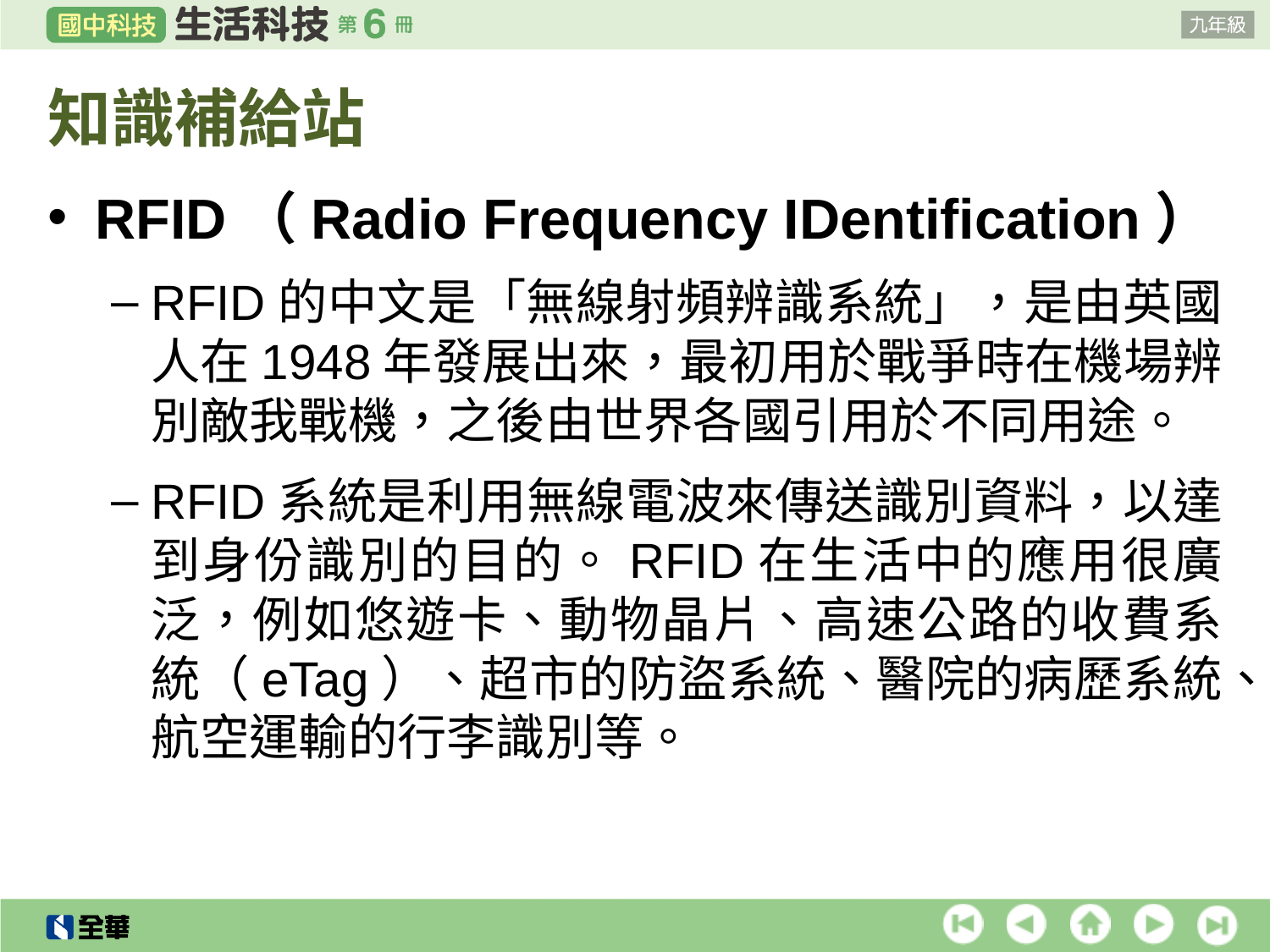

# 知識補給站
RFID（Radio Frequency IDentification）
RFID的中文是「無線射頻辨識系統」，是由英國人在1948年發展出來，最初用於戰爭時在機場辨別敵我戰機，之後由世界各國引用於不同用途。
RFID系統是利用無線電波來傳送識別資料，以達到身份識別的目的。RFID在生活中的應用很廣泛，例如悠遊卡、動物晶片、高速公路的收費系統（eTag）、超市的防盜系統、醫院的病歷系統、航空運輸的行李識別等。